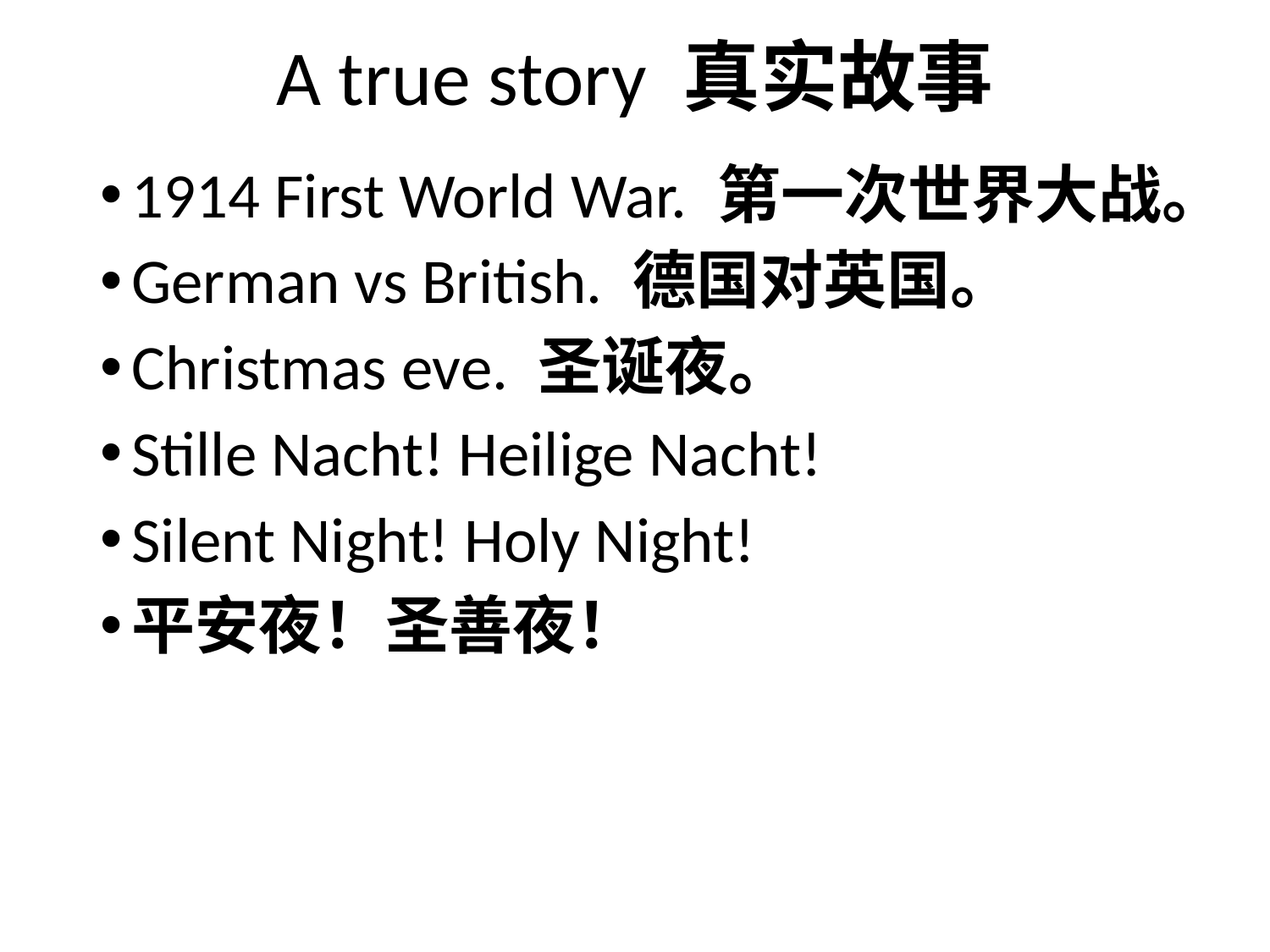

# A true story 真实故事
1914 First World War. 第一次世界大战。
German vs British. 德国对英国。
Christmas eve. 圣诞夜。
Stille Nacht! Heilige Nacht!
Silent Night! Holy Night!
平安夜！圣善夜！